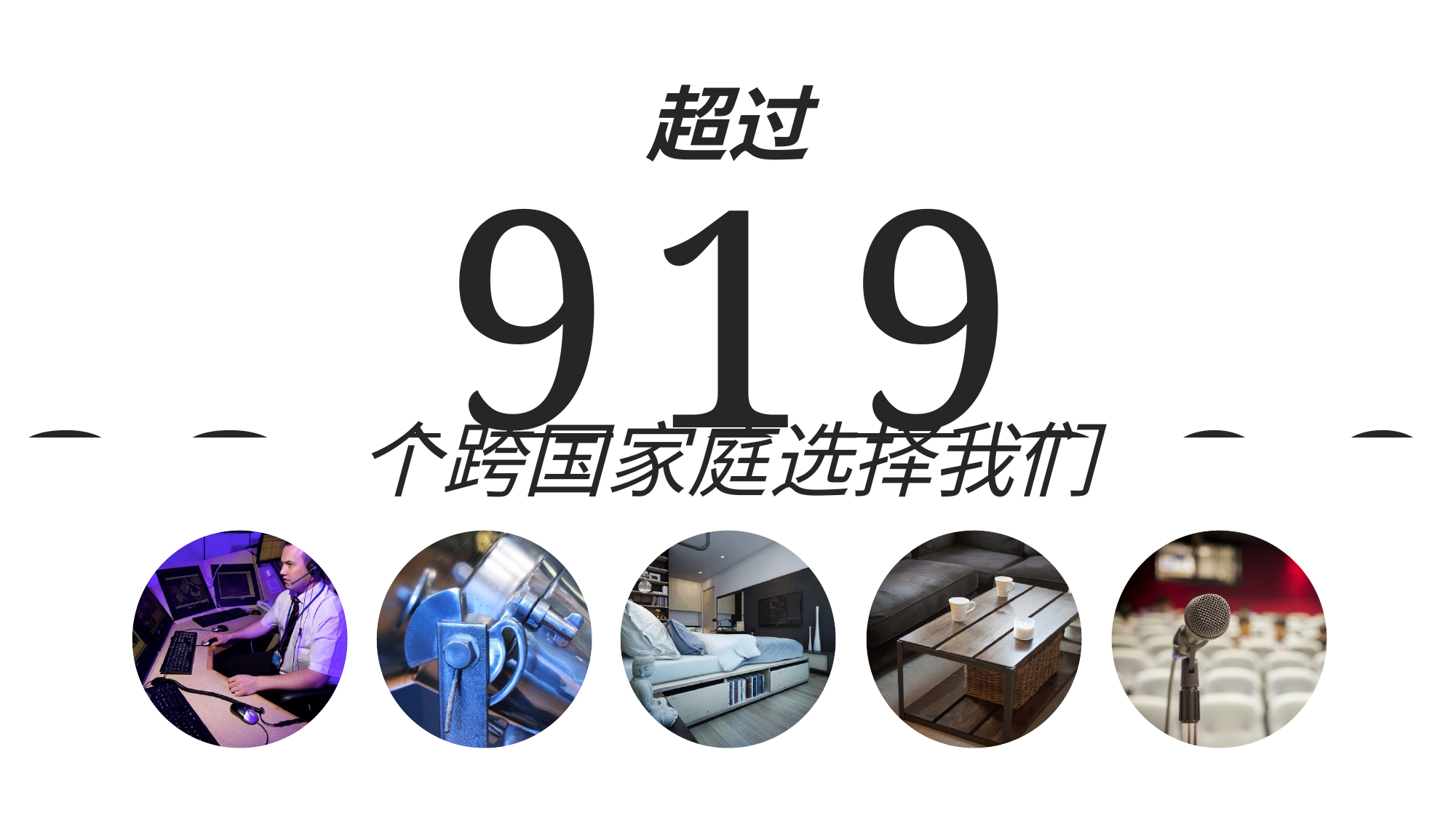

31234567890
00234567890

超过
9
1
9

12345678901
个跨国家庭选择我们